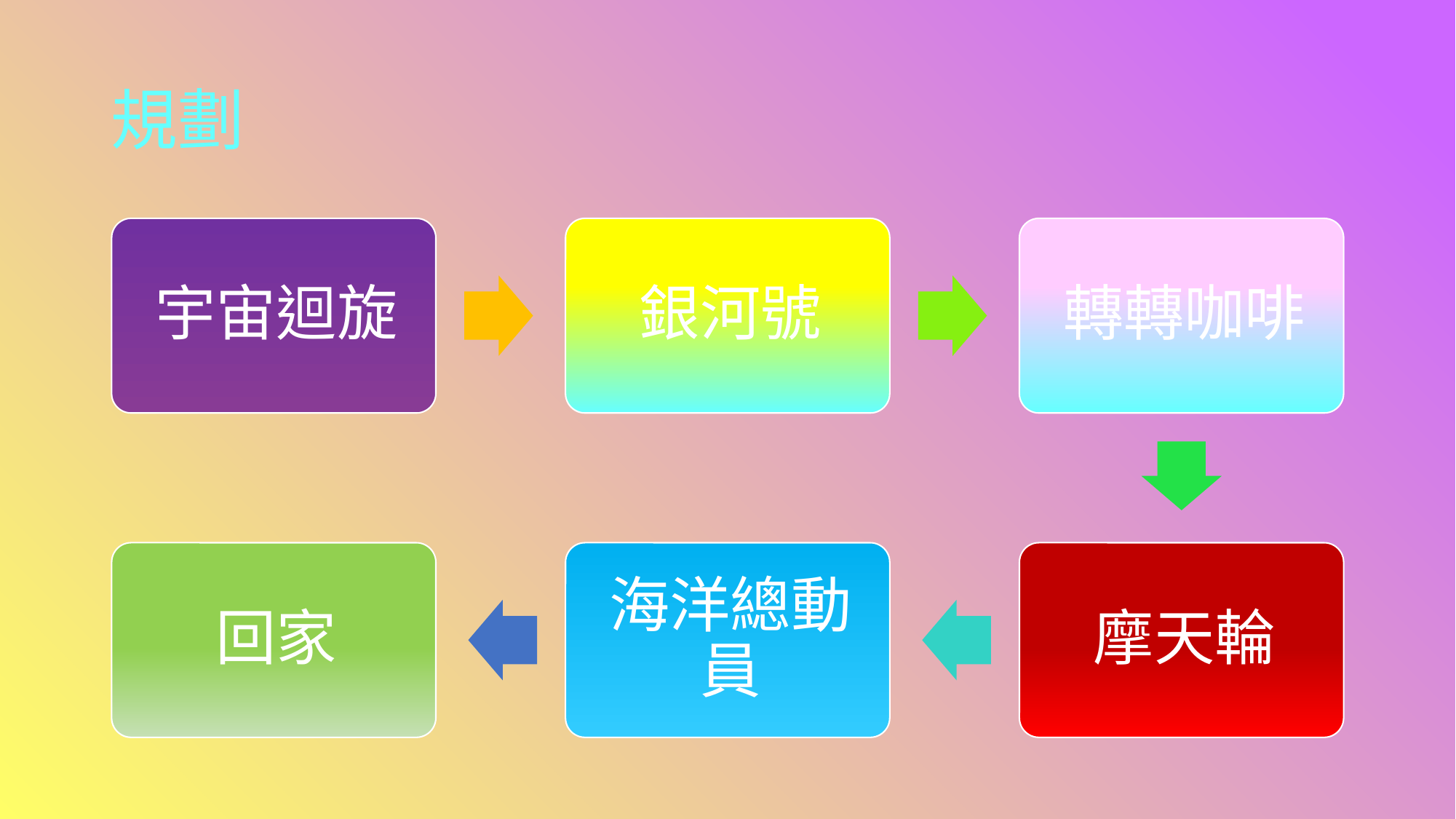

# 規劃
宇宙迴旋

銀河號

轉轉咖啡

摩天輪

海洋總動員

回家